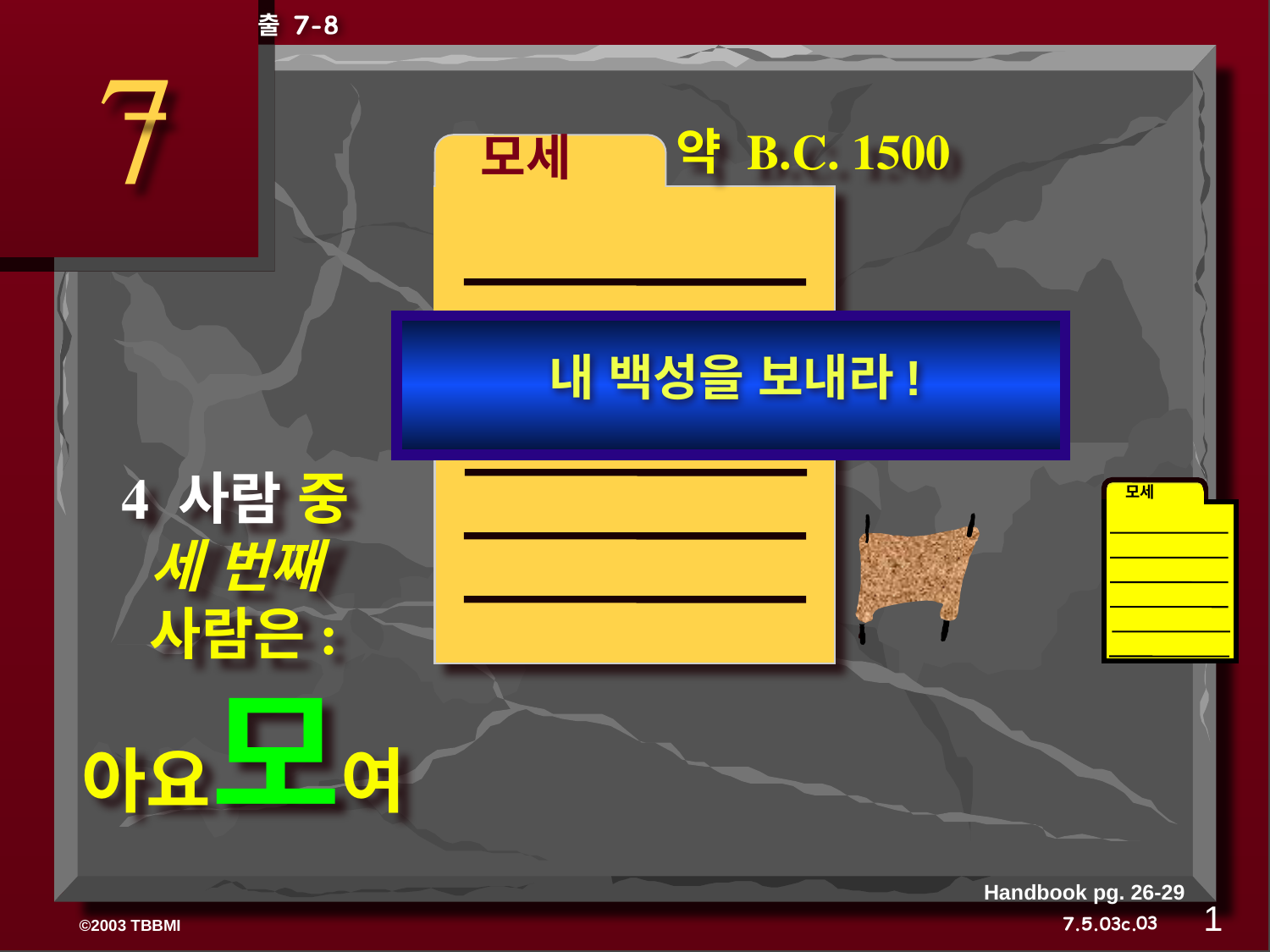

출 7-8

7
약 B.C. 1500

   모세

내 백성을 보내라!

4 사람 중
세 번째
사람은:
아요모여

모세

40

Handbook pg. 26-29
1
03